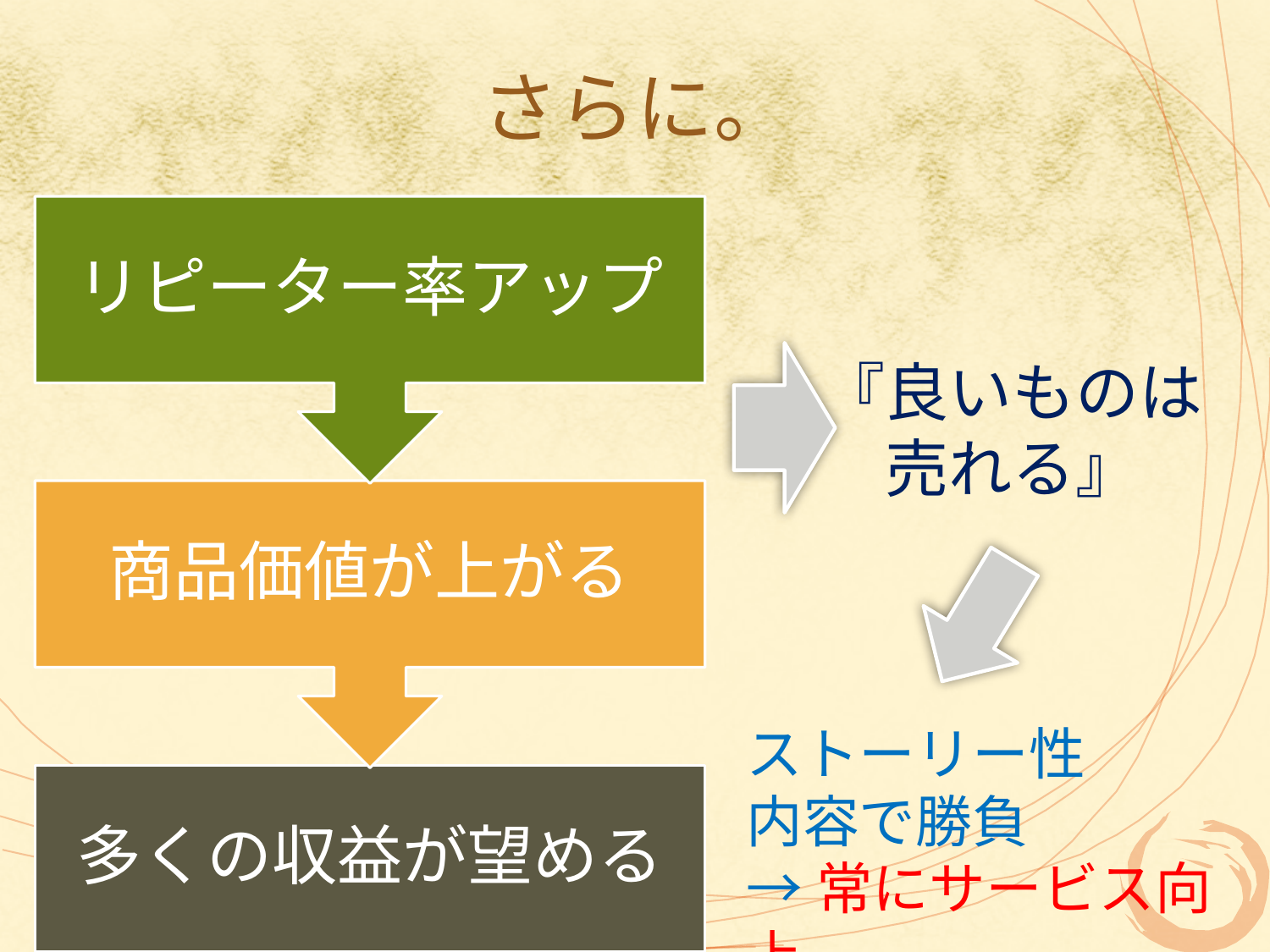

# さらに。
多くの収益が望める
商品価値が上がる
リピーター率アップ
『良いものは売れる』

ストーリー性
内容で勝負
→常にサービス向上